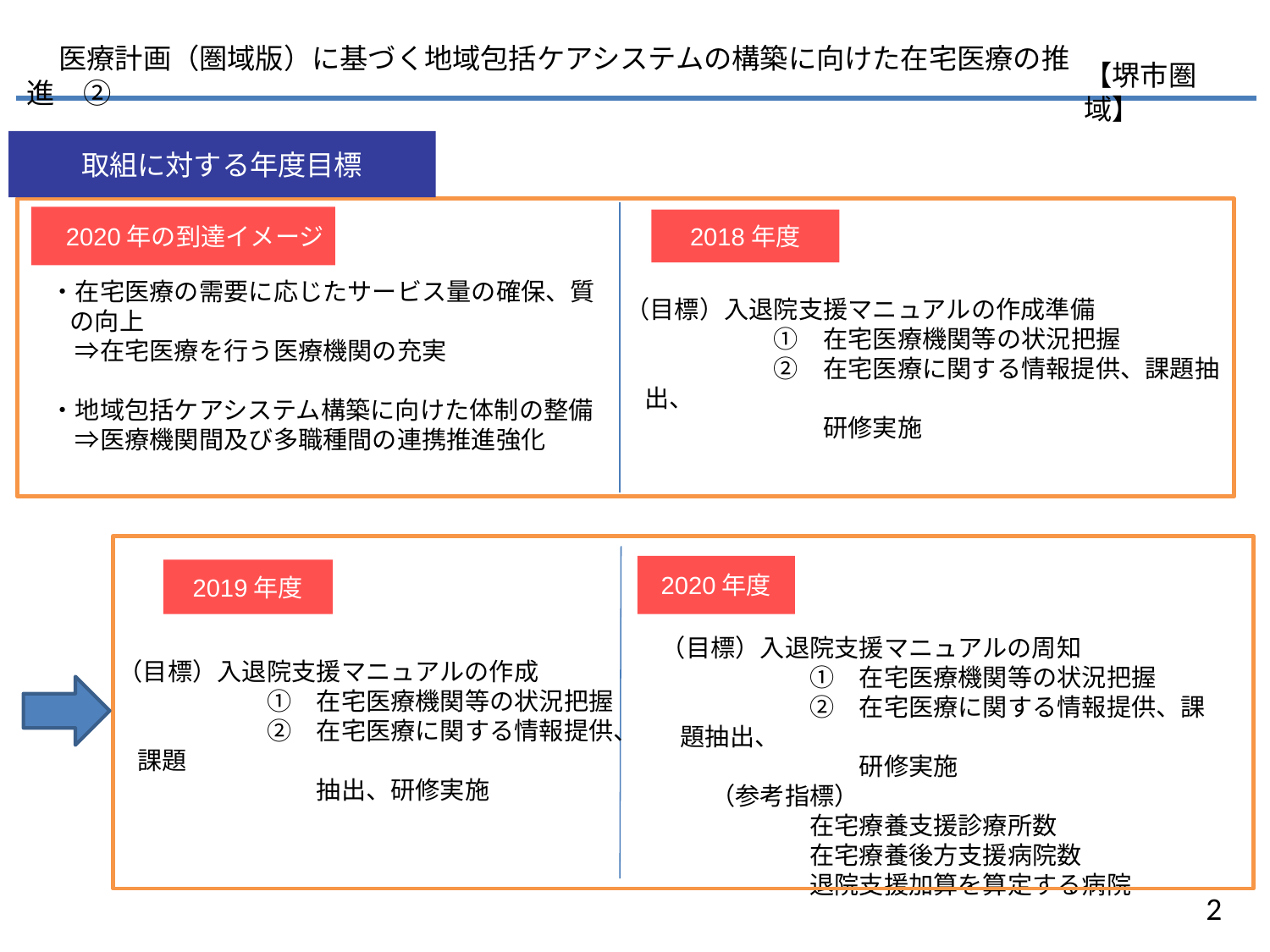

医療計画（圏域版）に基づく地域包括ケアシステムの構築に向けた在宅医療の推進　②
【堺市圏域】

取組に対する年度目標

　2020年の到達イメージ
2018年度
・在宅医療の需要に応じたサービス量の確保、質の向上
　⇒在宅医療を行う医療機関の充実

・地域包括ケアシステム構築に向けた体制の整備
　⇒医療機関間及び多職種間の連携推進強化
（目標）入退院支援マニュアルの作成準備
　　　　　　①　在宅医療機関等の状況把握
　　　　　　②　在宅医療に関する情報提供、課題抽出、
　　　　　　　　研修実施

2020年度
2019年度
（目標）入退院支援マニュアルの周知
　　　　　　①　在宅医療機関等の状況把握
　　　　　　②　在宅医療に関する情報提供、課題抽出、
　　　　　　　　研修実施
　　（参考指標）
　　　　　　在宅療養支援診療所数
　　　　　　在宅療養後方支援病院数
　　　　　　退院支援加算を算定する病院
（目標）入退院支援マニュアルの作成
　　　　　　①　在宅医療機関等の状況把握
　　　　　　②　在宅医療に関する情報提供、課題
　　　　　　　　抽出、研修実施

2